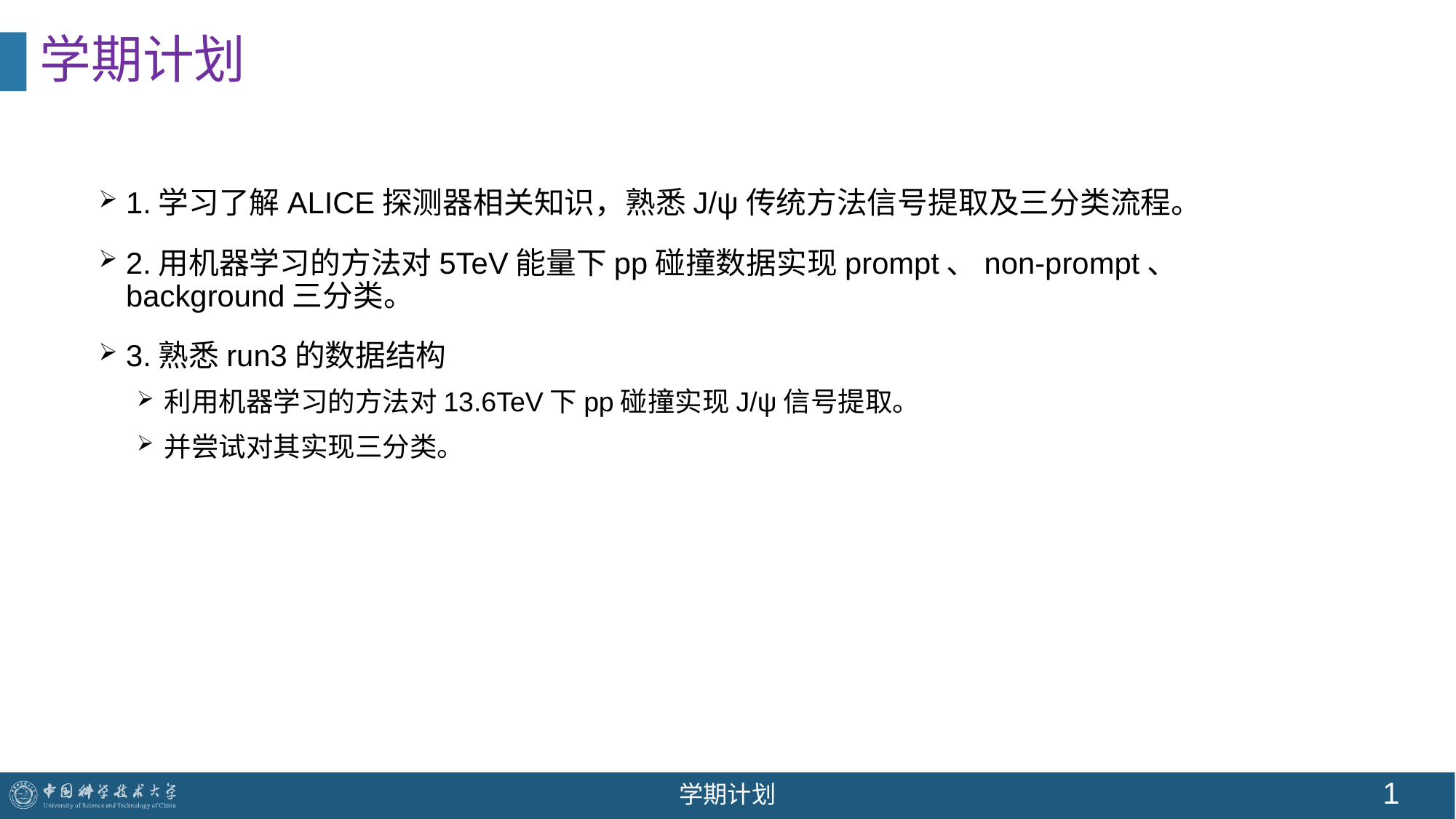

# 学期计划
1.学习了解ALICE探测器相关知识，熟悉J/ψ传统方法信号提取及三分类流程。
2.用机器学习的方法对5TeV能量下pp碰撞数据实现prompt、non-prompt、background三分类。
3.熟悉run3的数据结构
利用机器学习的方法对13.6TeV下pp碰撞实现J/ψ信号提取。
并尝试对其实现三分类。

1